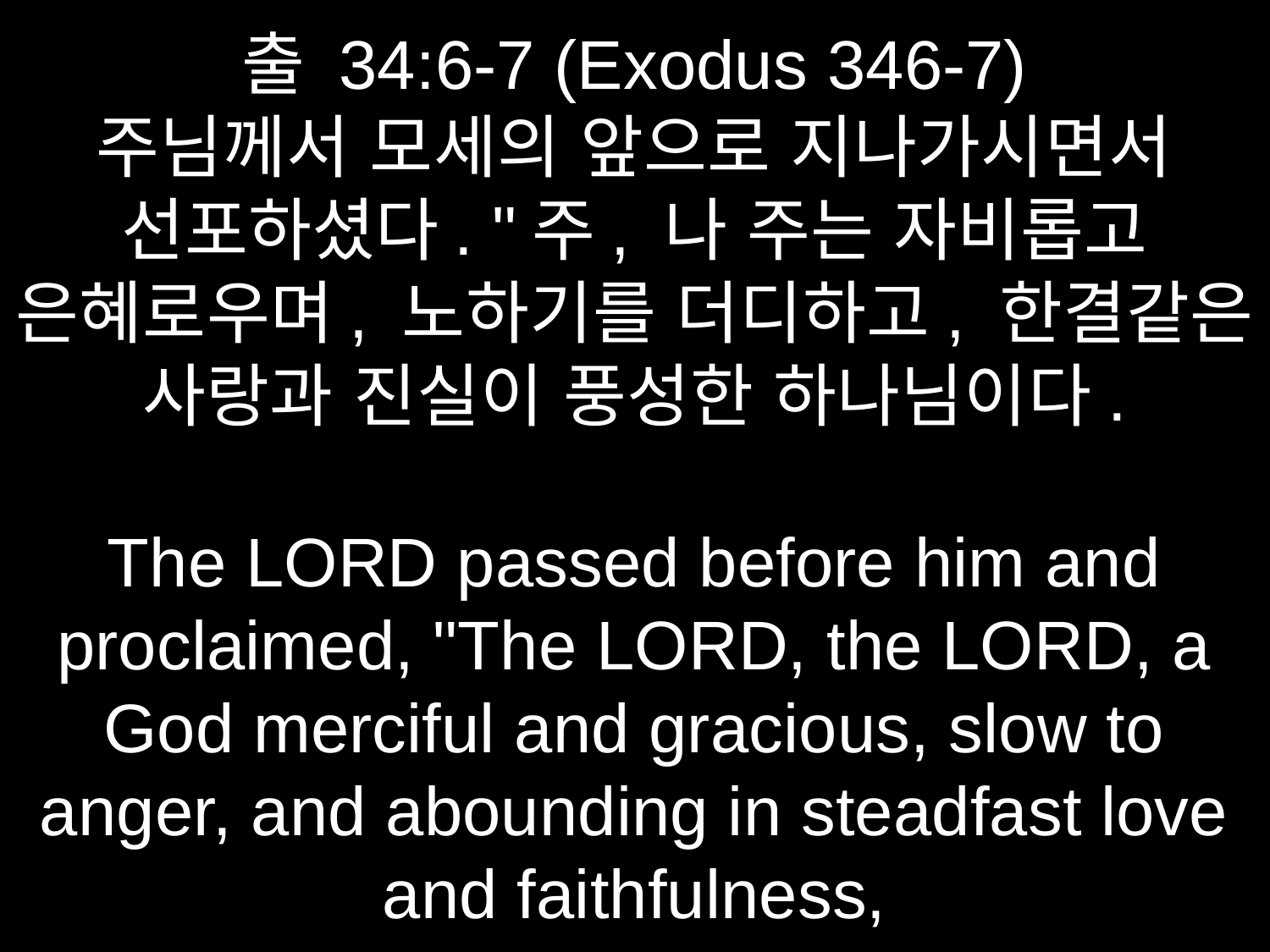

# 출 34:6-7 (Exodus 346-7) 주님께서 모세의 앞으로 지나가시면서 선포하셨다. "주, 나 주는 자비롭고 은혜로우며, 노하기를 더디하고, 한결같은 사랑과 진실이 풍성한 하나님이다. The LORD passed before him and proclaimed, "The LORD, the LORD, a God merciful and gracious, slow to anger, and abounding in steadfast love and faithfulness,